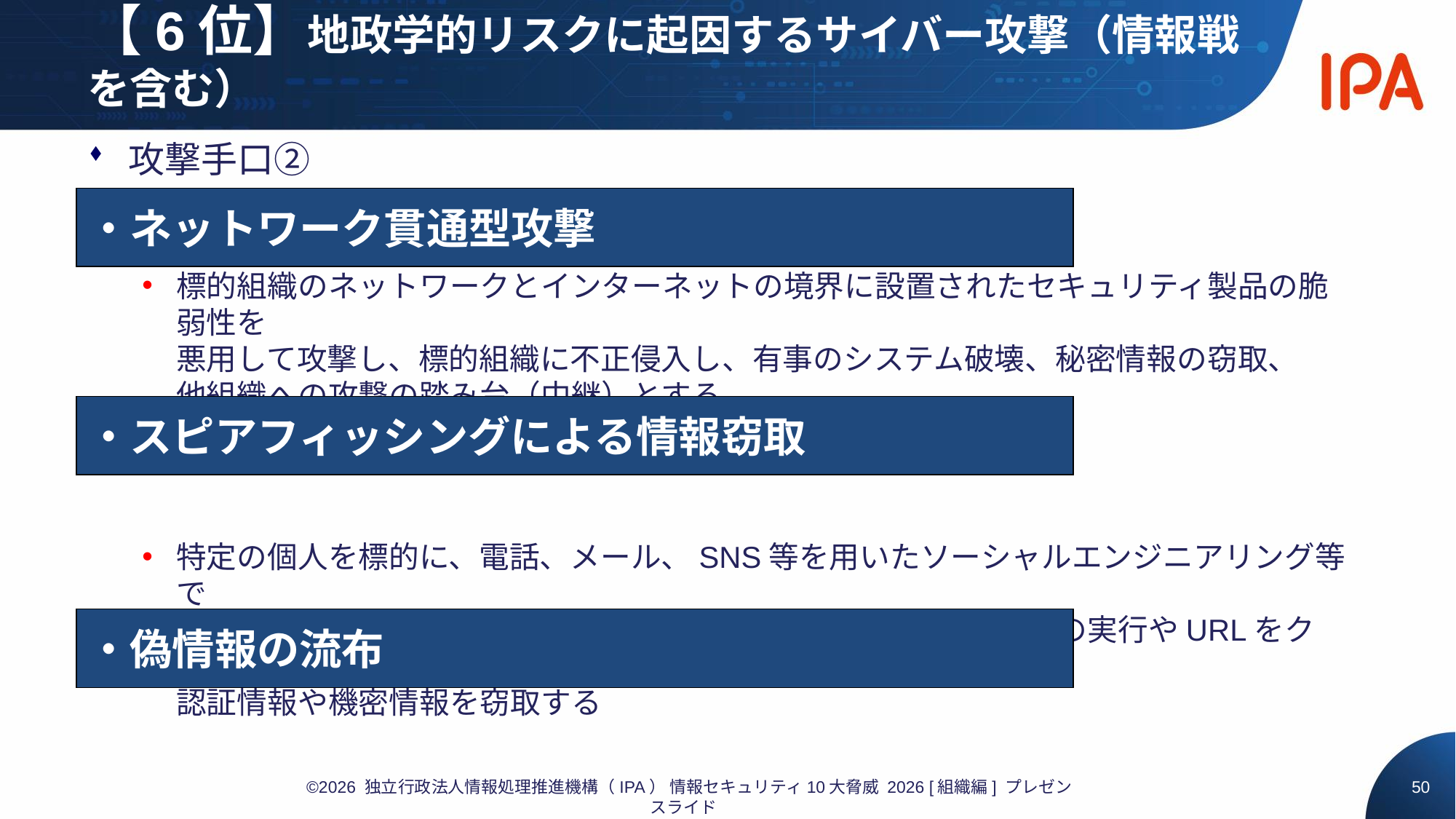

# 【6位】地政学的リスクに起因するサイバー攻撃（情報戦を含む）
攻撃手口②

標的組織のネットワークとインターネットの境界に設置されたセキュリティ製品の脆弱性を
悪用して攻撃し、標的組織に不正侵入し、有事のシステム破壊、秘密情報の窃取、
他組織への攻撃の踏み台（中継）とする

特定の個人を標的に、電話、メール、SNS等を用いたソーシャルエンジニアリング等で
情報を収集し、それを基に標的へメールを送信し、添付ファイルの実行やURLをクリックさせ、
認証情報や機密情報を窃取する

国家を背景とした機関が自国に優位な状況を作ること等を目的として、サイバー空間上の
偽情報やディープフェイクを用いて影響工作等を行う

・ネットワーク貫通型攻撃
・スピアフィッシングによる情報窃取
・偽情報の流布
50
©2026 独立行政法人情報処理推進機構（IPA） 情報セキュリティ10大脅威 2026 [組織編] プレゼンスライド